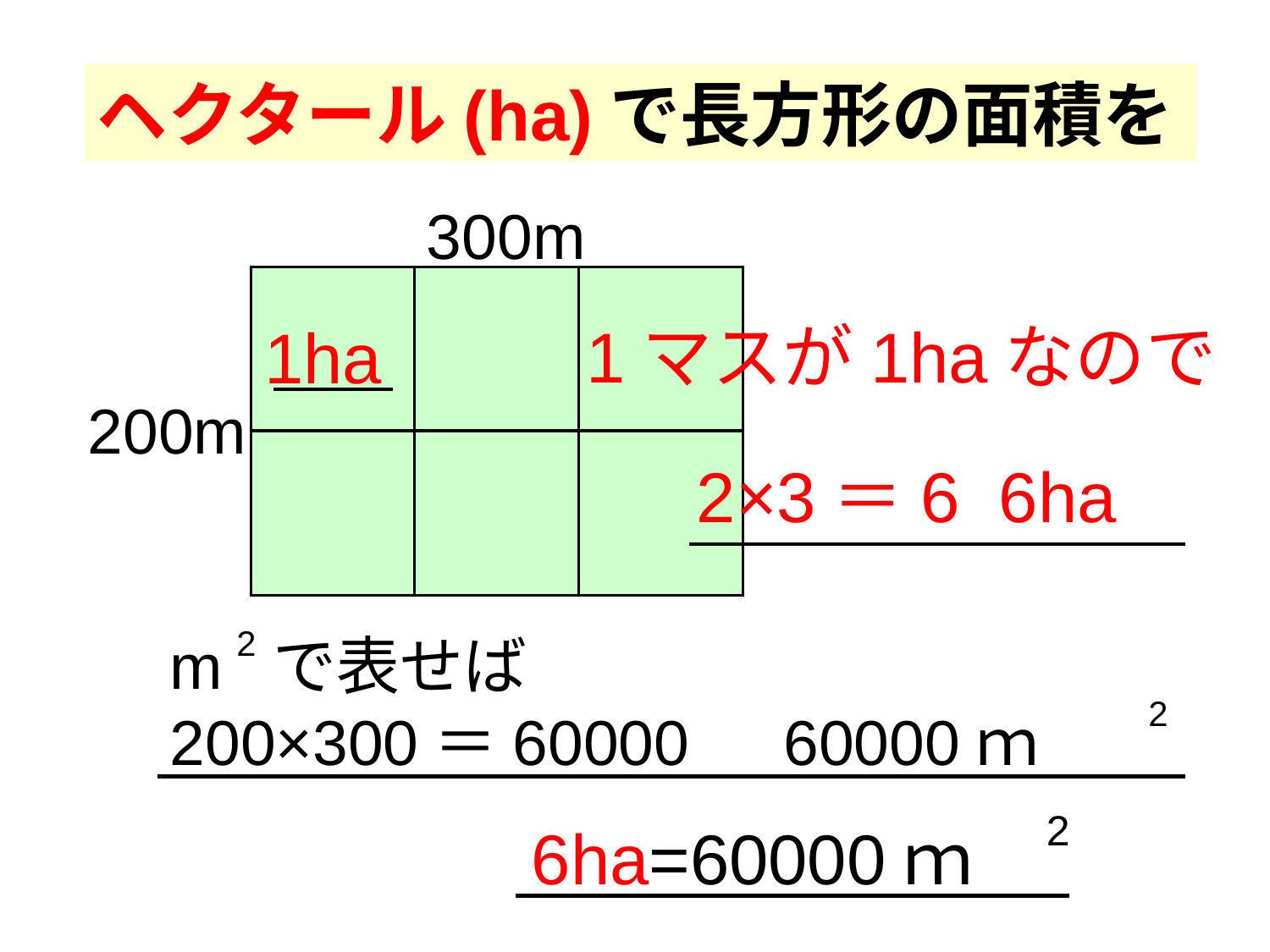

ヘクタール(ha)で長方形の面積を
300m

1マスが1haなので
1ha
200m
2×3＝6  6ha
2
m  で表せば
200×300＝60000　60000ｍ
2
2
6ha=60000ｍ